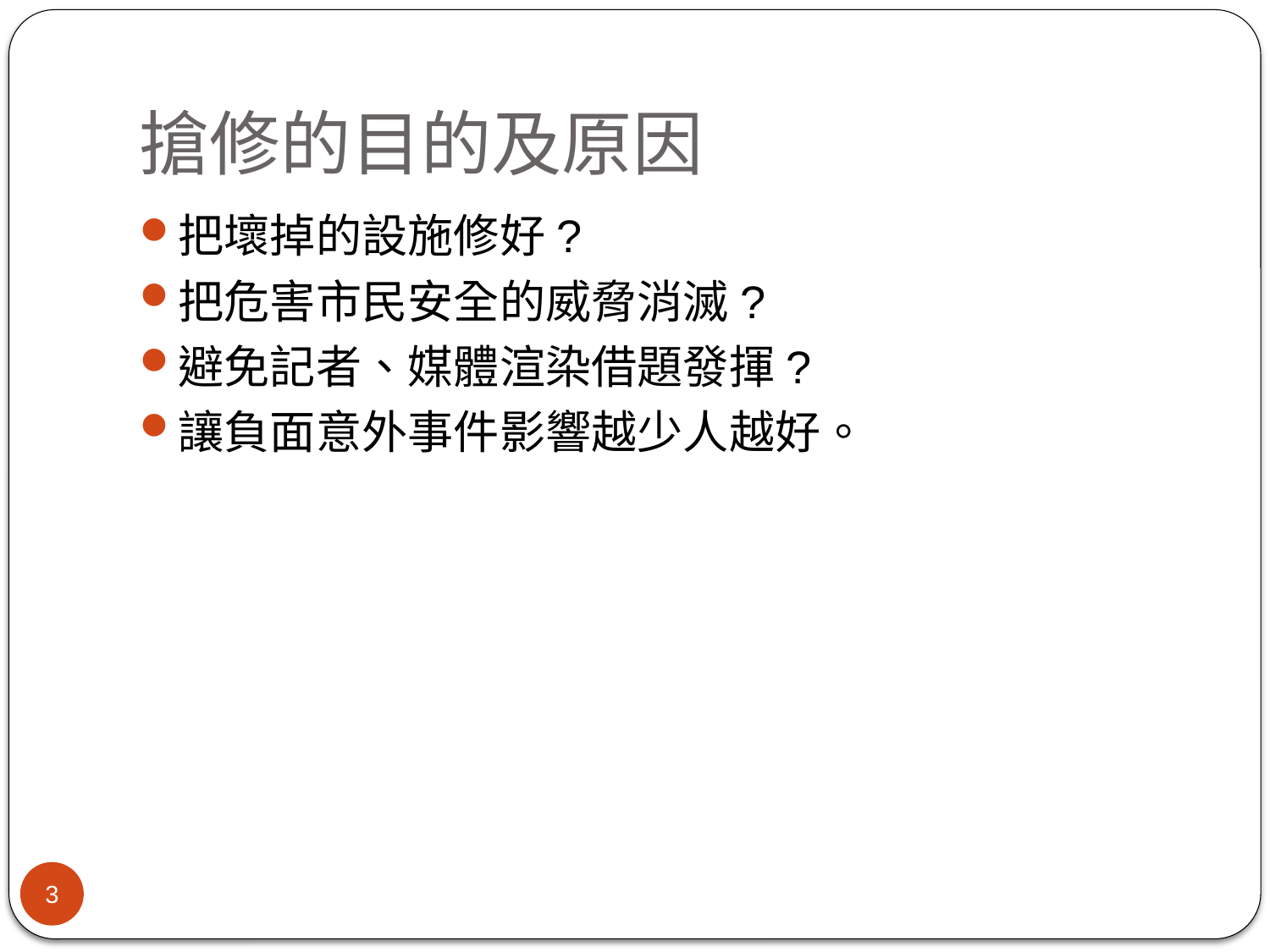

# 搶修的目的及原因
把壞掉的設施修好?
把危害市民安全的威脅消滅?
避免記者、媒體渲染借題發揮?
讓負面意外事件影響越少人越好。
3